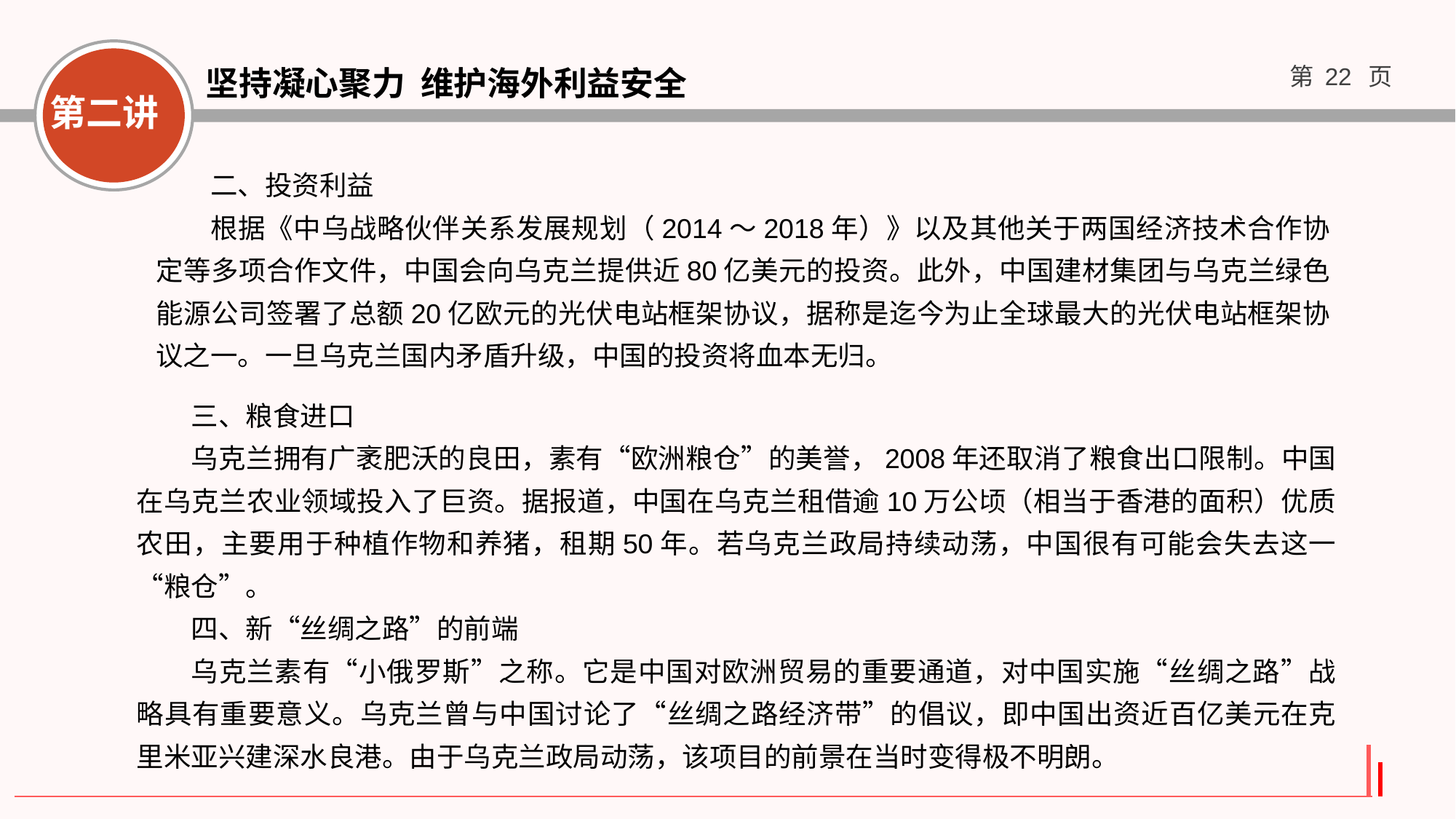

二、投资利益
根据《中乌战略伙伴关系发展规划（2014～2018年）》以及其他关于两国经济技术合作协定等多项合作文件，中国会向乌克兰提供近80亿美元的投资。此外，中国建材集团与乌克兰绿色能源公司签署了总额20亿欧元的光伏电站框架协议，据称是迄今为止全球最大的光伏电站框架协议之一。一旦乌克兰国内矛盾升级，中国的投资将血本无归。
三、粮食进口
乌克兰拥有广袤肥沃的良田，素有“欧洲粮仓”的美誉，2008年还取消了粮食出口限制。中国在乌克兰农业领域投入了巨资。据报道，中国在乌克兰租借逾10万公顷（相当于香港的面积）优质农田，主要用于种植作物和养猪，租期50年。若乌克兰政局持续动荡，中国很有可能会失去这一“粮仓”。
四、新“丝绸之路”的前端
乌克兰素有“小俄罗斯”之称。它是中国对欧洲贸易的重要通道，对中国实施“丝绸之路”战略具有重要意义。乌克兰曾与中国讨论了“丝绸之路经济带”的倡议，即中国出资近百亿美元在克里米亚兴建深水良港。由于乌克兰政局动荡，该项目的前景在当时变得极不明朗。